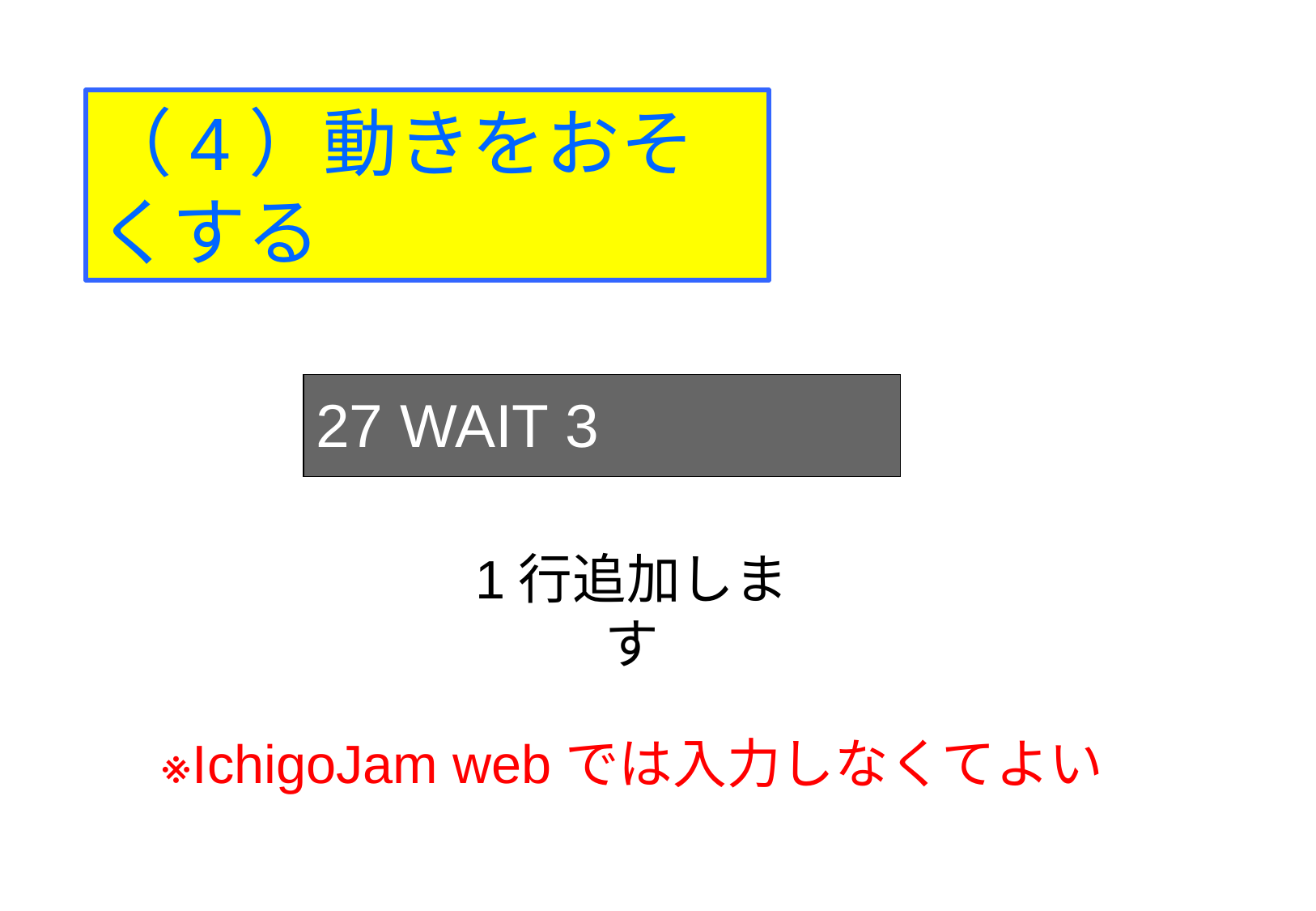

（4）動きをおそくする
27 WAIT 3
1行追加します
※IchigoJam webでは入力しなくてよい